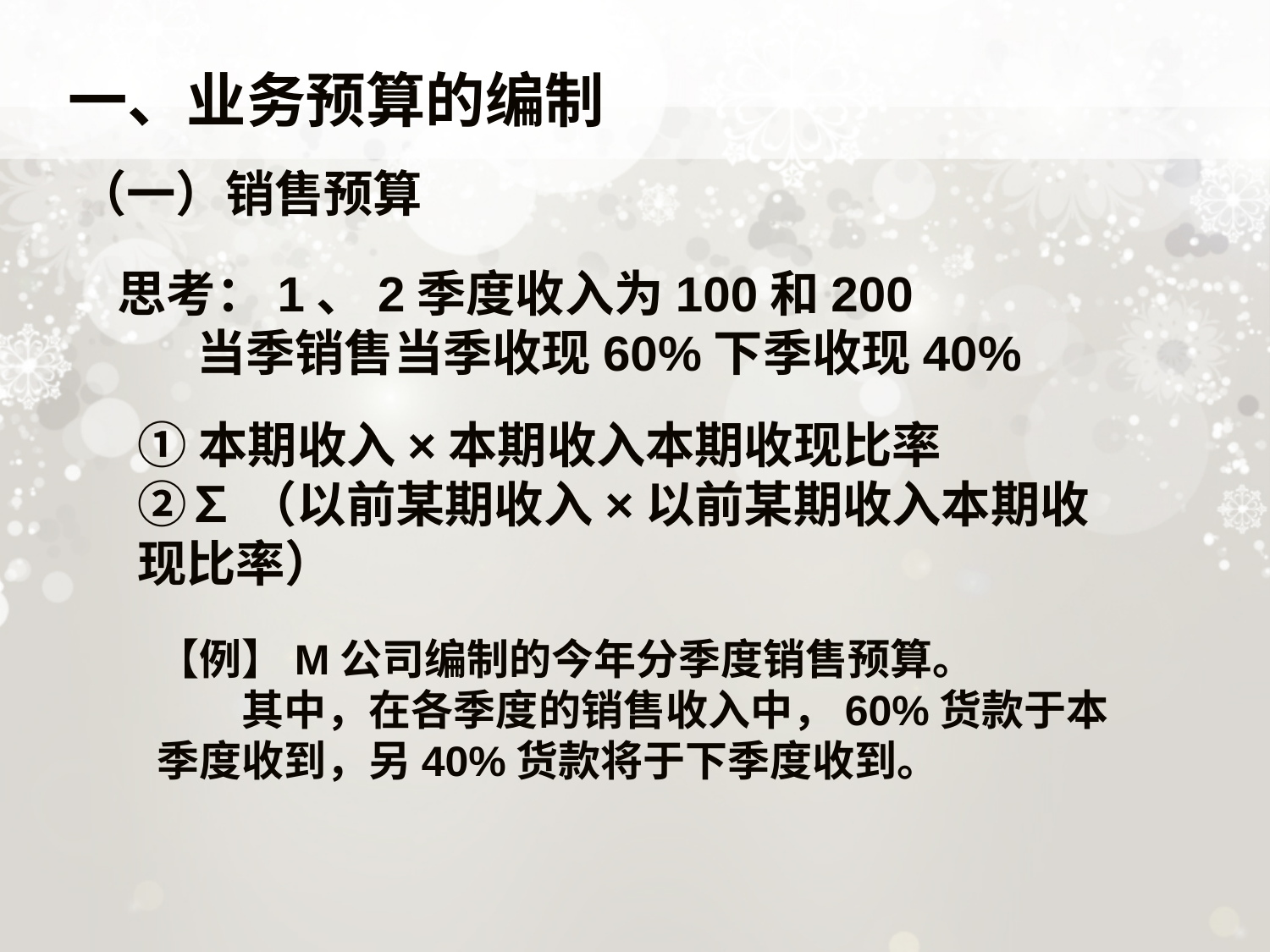

# 一、业务预算的编制
（一）销售预算
思考：1、2季度收入为100和200
      当季销售当季收现60%下季收现40%
①本期收入×本期收入本期收现比率
②∑（以前某期收入×以前某期收入本期收现比率）
【例】M公司编制的今年分季度销售预算。
　　其中，在各季度的销售收入中，60%货款于本季度收到，另40%货款将于下季度收到。